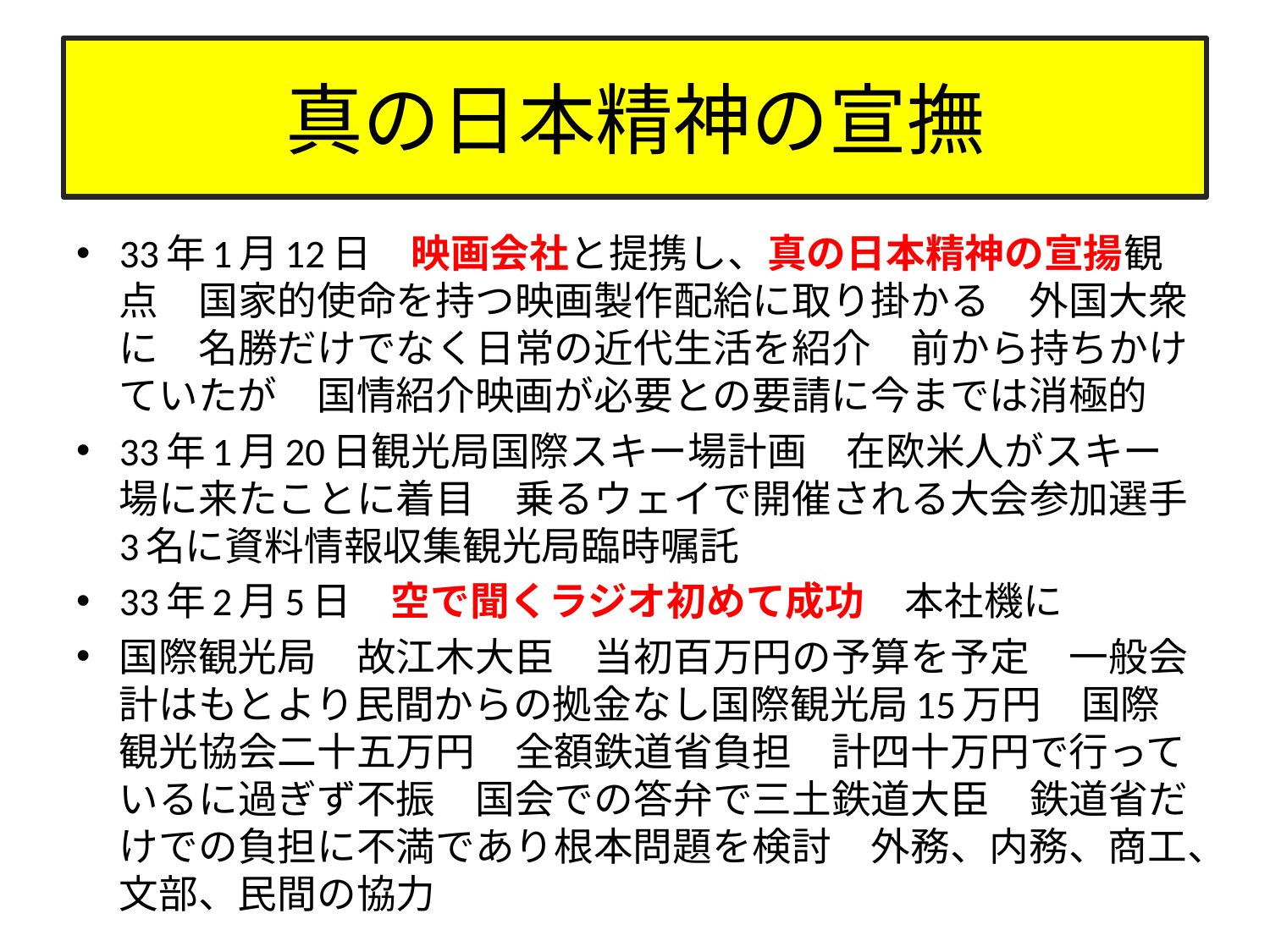

# 真の日本精神の宣撫
33年1月12日　映画会社と提携し、真の日本精神の宣揚観点　国家的使命を持つ映画製作配給に取り掛かる　外国大衆に　名勝だけでなく日常の近代生活を紹介　前から持ちかけていたが　国情紹介映画が必要との要請に今までは消極的
33年1月20日観光局国際スキー場計画　在欧米人がスキー場に来たことに着目　乗るウェイで開催される大会参加選手3名に資料情報収集観光局臨時嘱託
33年2月5日　空で聞くラジオ初めて成功　本社機に
国際観光局　故江木大臣　当初百万円の予算を予定　一般会計はもとより民間からの拠金なし国際観光局15万円　国際観光協会二十五万円　全額鉄道省負担　計四十万円で行っているに過ぎず不振　国会での答弁で三土鉄道大臣　鉄道省だけでの負担に不満であり根本問題を検討　外務、内務、商工、文部、民間の協力